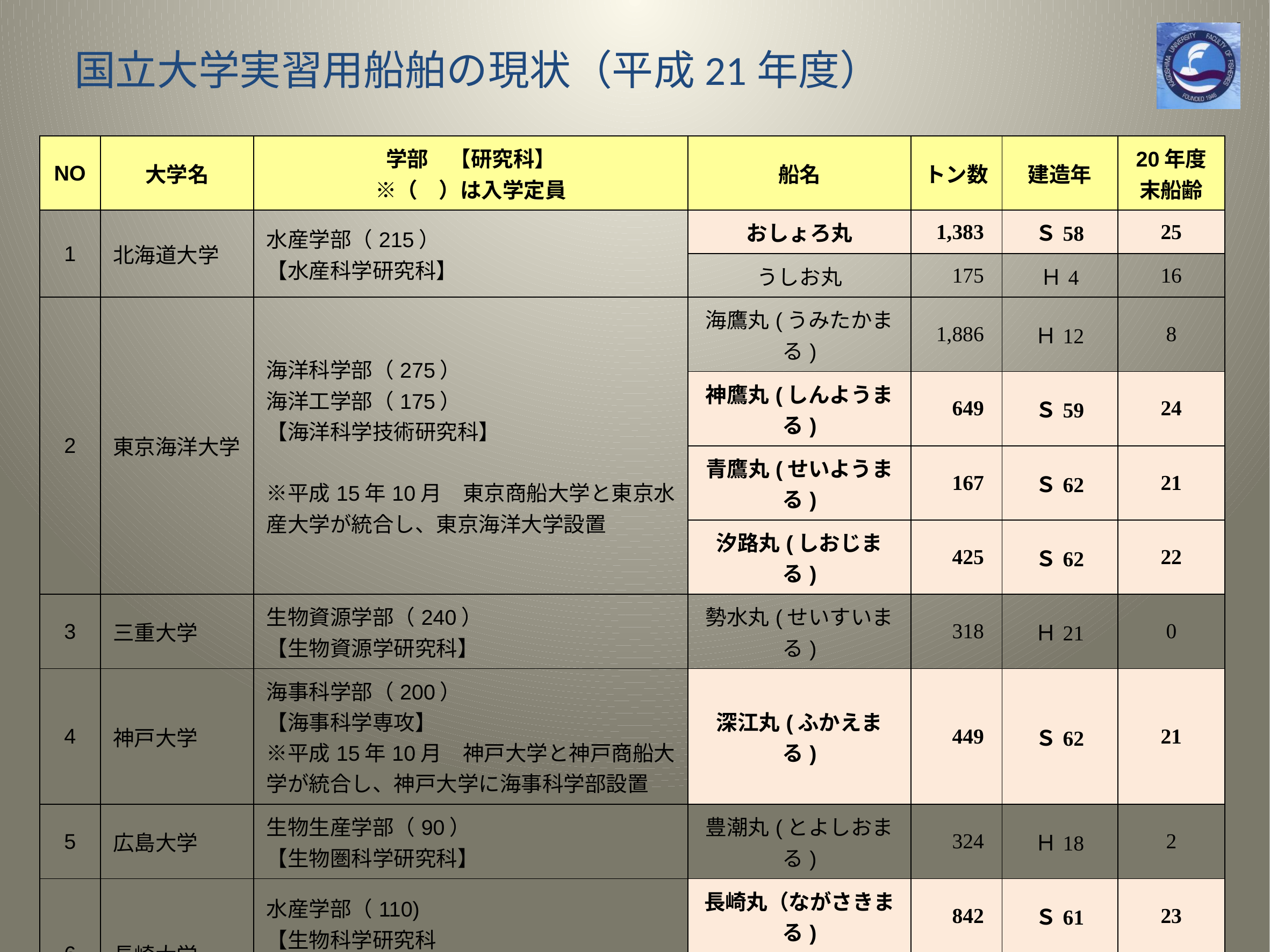

# 国立大学実習用船舶の現状（平成21年度）
| NO | 大学名 | 学部　【研究科】 ※（　）は入学定員 | 船名 | トン数 | 建造年 | 20年度末船齢 |
| --- | --- | --- | --- | --- | --- | --- |
| 1 | 北海道大学 | 水産学部（215） 【水産科学研究科】 | おしょろ丸 | 1,383 | Ｓ58 | 25 |
|  |  |  | うしお丸 | 175 | Ｈ4 | 16 |
| 2 | 東京海洋大学 | 海洋科学部（275） 海洋工学部（175） 【海洋科学技術研究科】 ※平成15年10月　東京商船大学と東京水産大学が統合し、東京海洋大学設置 | 海鷹丸(うみたかまる) | 1,886 | Ｈ12 | 8 |
|  |  |  | 神鷹丸(しんようまる) | 649 | Ｓ59 | 24 |
|  |  |  | 青鷹丸(せいようまる) | 167 | Ｓ62 | 21 |
|  |  |  | 汐路丸(しおじまる) | 425 | Ｓ62 | 22 |
| 3 | 三重大学 | 生物資源学部（240） 【生物資源学研究科】 | 勢水丸(せいすいまる) | 318 | Ｈ21 | 0 |
| 4 | 神戸大学 | 海事科学部（200） 【海事科学専攻】 ※平成15年10月　神戸大学と神戸商船大学が統合し、神戸大学に海事科学部設置 | 深江丸(ふかえまる) | 449 | Ｓ62 | 21 |
| 5 | 広島大学 | 生物生産学部（90） 【生物圏科学研究科】 | 豊潮丸(とよしおまる) | 324 | Ｈ18 | 2 |
| 6 | 長崎大学 | 水産学部（110) 【生物科学研究科 　・水産学専攻 　・海洋生産科学専攻】 | 長崎丸（ながさきまる) | 842 | Ｓ61 | 23 |
|  |  |  | 鶴洋丸(かくようまる) | 150 | Ｈ16 | 4 |
| 7 | 鹿児島大学 | 水産学部（140） 【水産学研究科 　連合農学研究科水産資源科学専攻】 | かごしま丸 | 1,297 | Ｓ56 | 27 |
|  |  |  | 南星丸(なんせいまる) | 175 | Ｈ１４ | 6 |